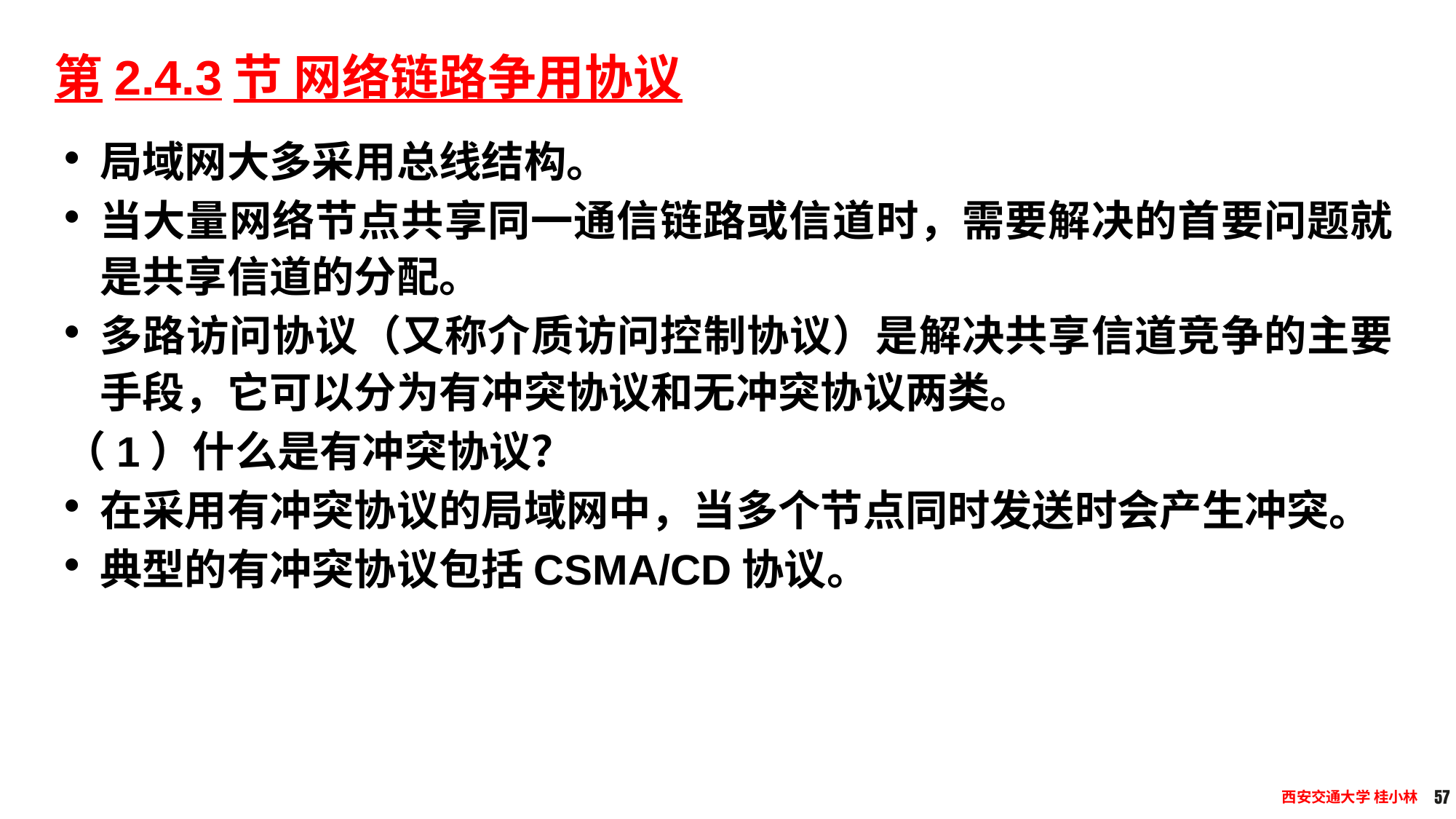

# 第2.4.3节 网络链路争用协议
局域网大多采用总线结构。
当大量网络节点共享同一通信链路或信道时，需要解决的首要问题就是共享信道的分配。
多路访问协议（又称介质访问控制协议）是解决共享信道竞争的主要手段，它可以分为有冲突协议和无冲突协议两类。
（1）什么是有冲突协议？
在采用有冲突协议的局域网中，当多个节点同时发送时会产生冲突。
典型的有冲突协议包括CSMA/CD协议。